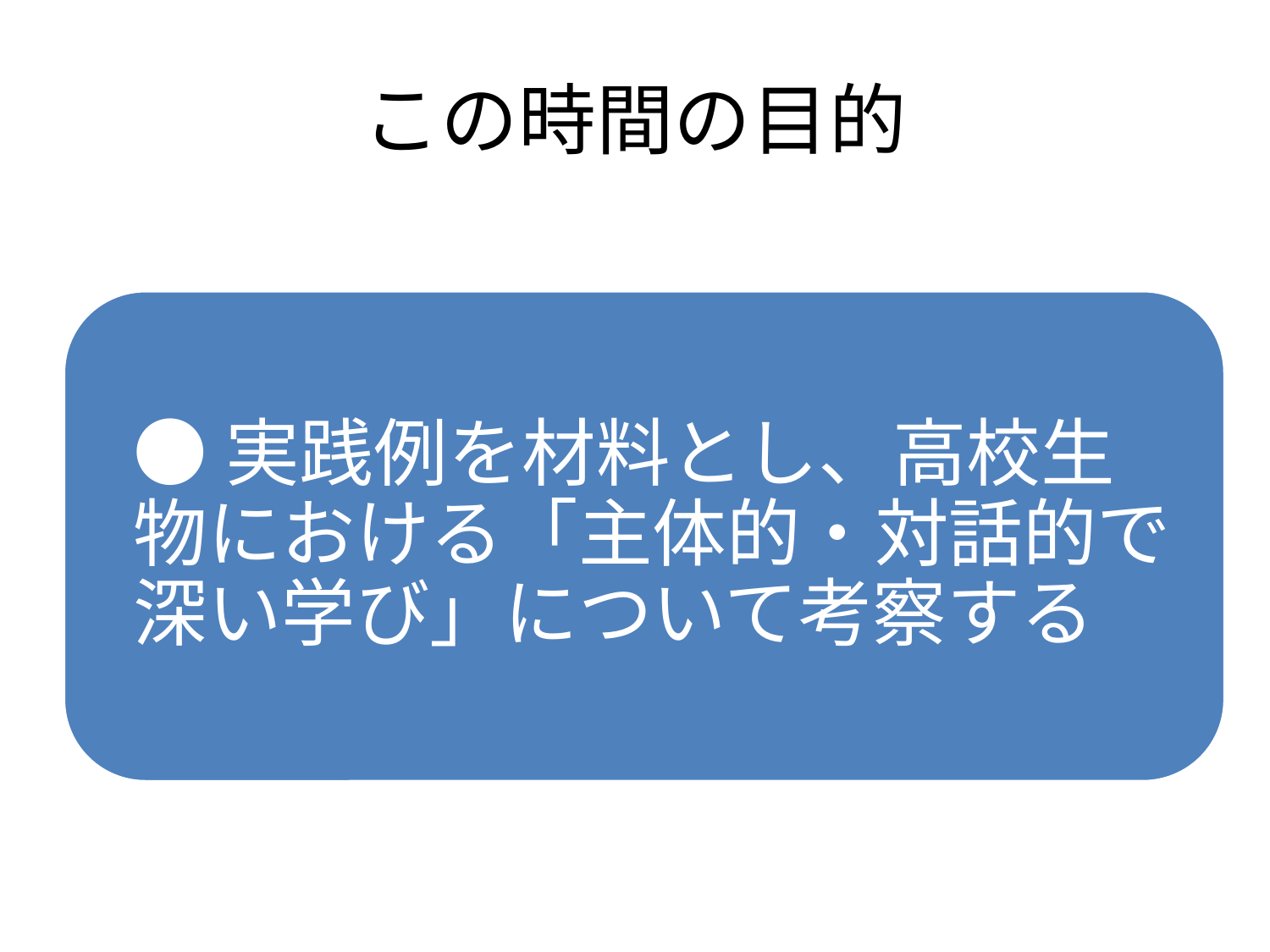

# この時間の目的
●実践例を材料とし、高校生物における「主体的・対話的で深い学び」について考察する